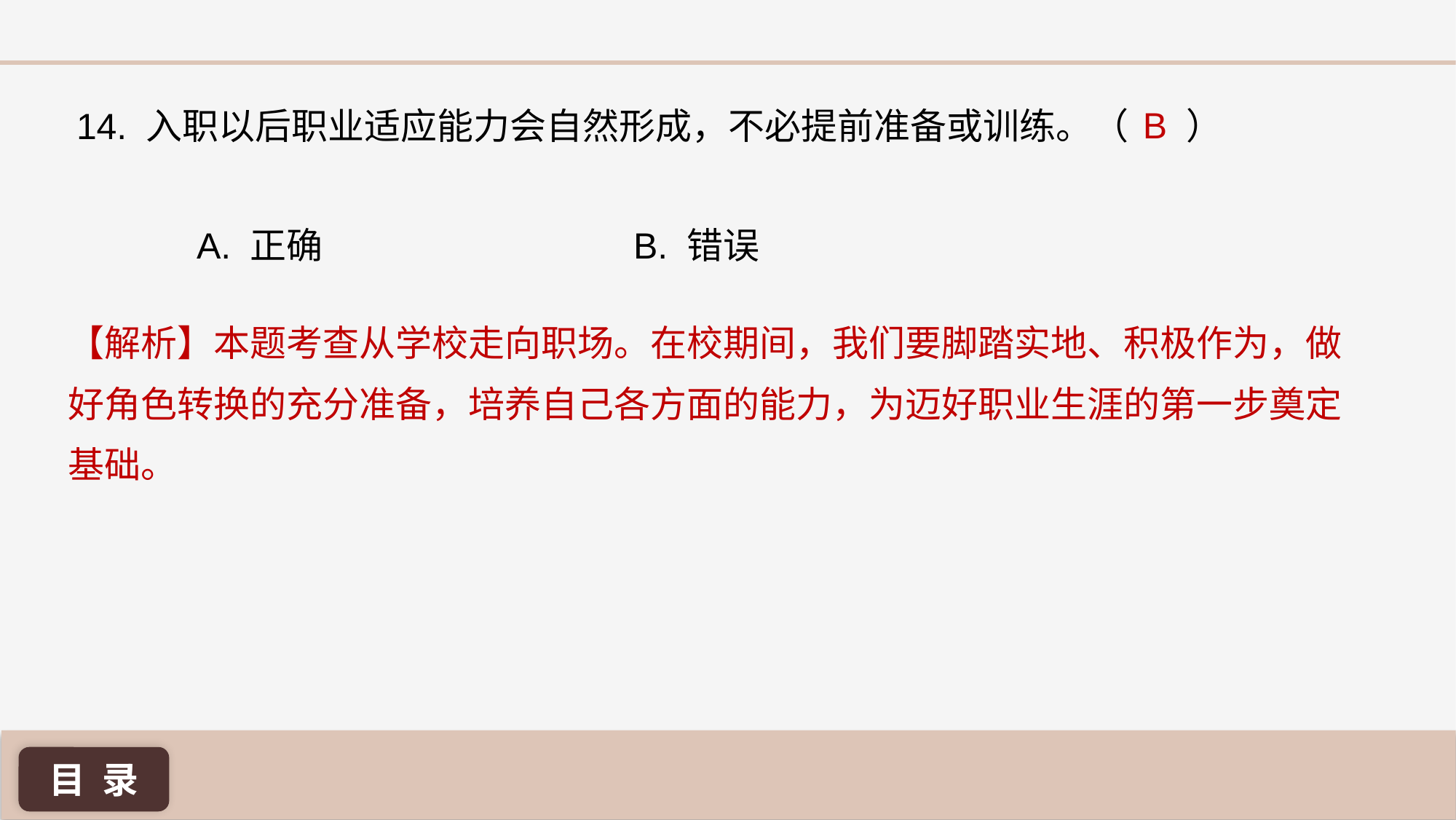

B
14. 入职以后职业适应能力会自然形成，不必提前准备或训练。（       ）
A. 正确 			B. 错误
【解析】本题考查从学校走向职场。在校期间，我们要脚踏实地、积极作为，做好角色转换的充分准备，培养自己各方面的能力，为迈好职业生涯的第一步奠定基础。